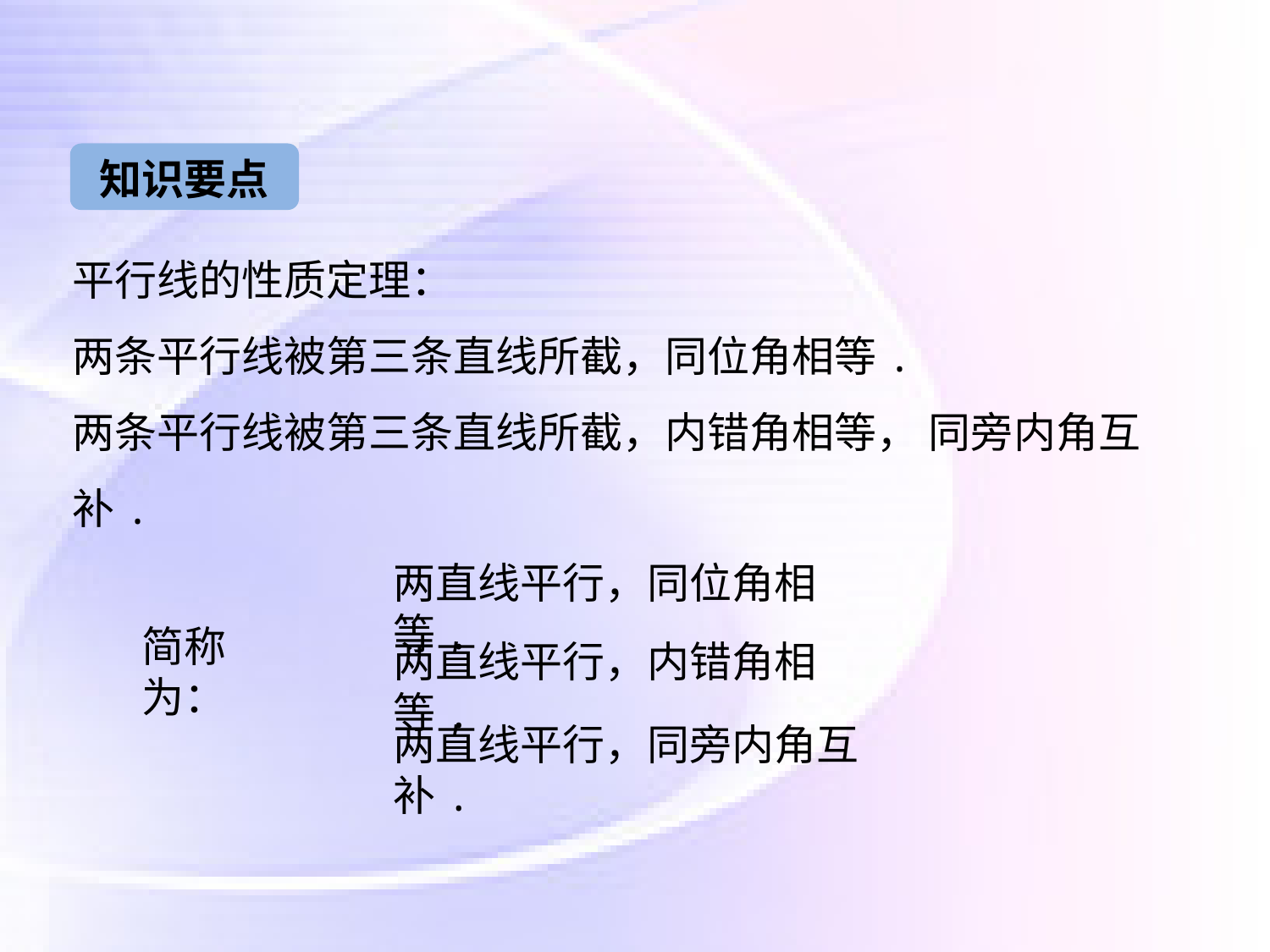

知识要点
平行线的性质定理：
两条平行线被第三条直线所截，同位角相等.
两条平行线被第三条直线所截，内错角相等， 同旁内角互补.

两直线平行，同位角相等.
简称为：
两直线平行，内错角相等.
两直线平行，同旁内角互补.